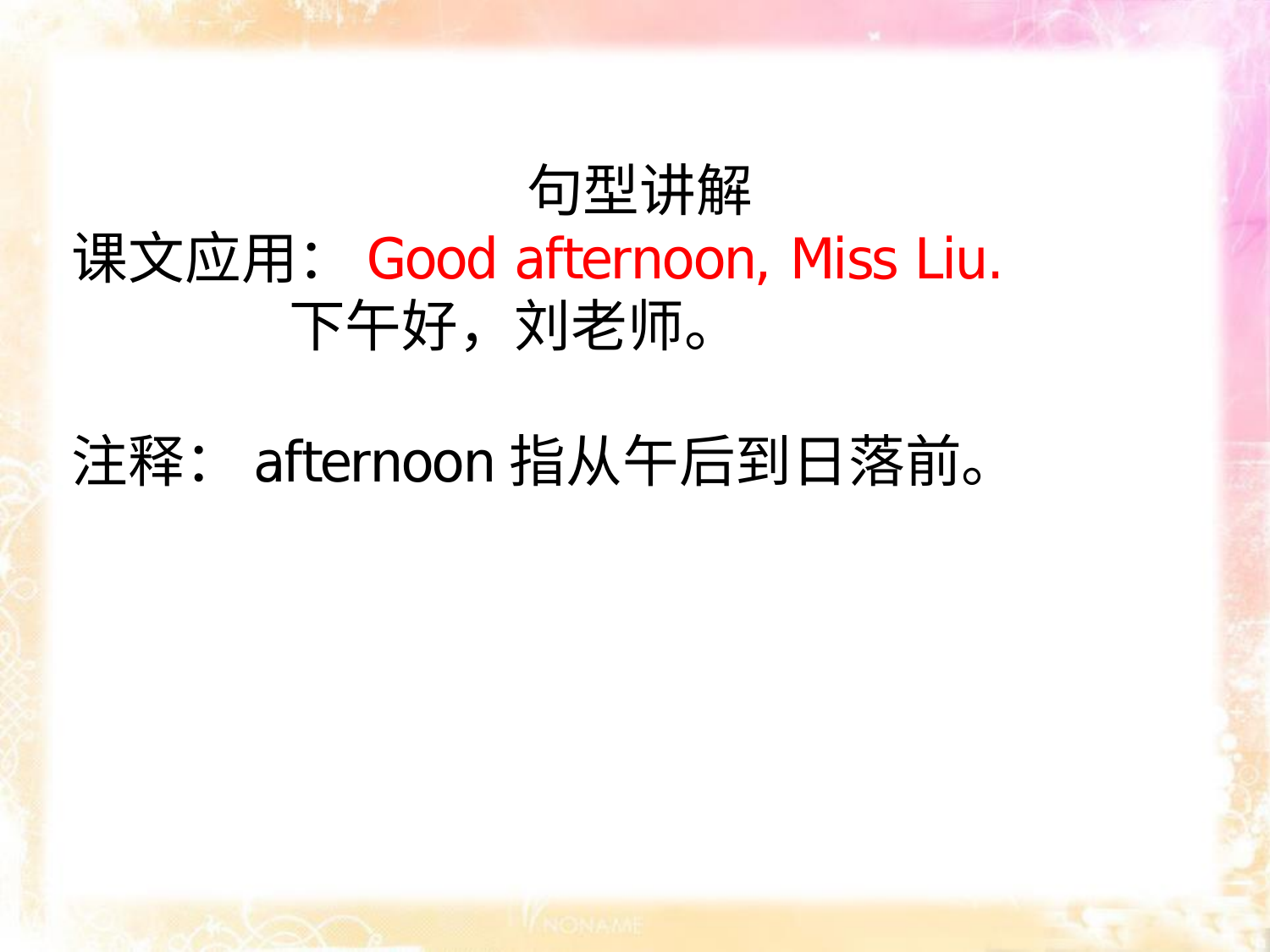

句型讲解
课文应用：Good afternoon, Miss Liu.
                下午好，刘老师。

注释：afternoon指从午后到日落前。